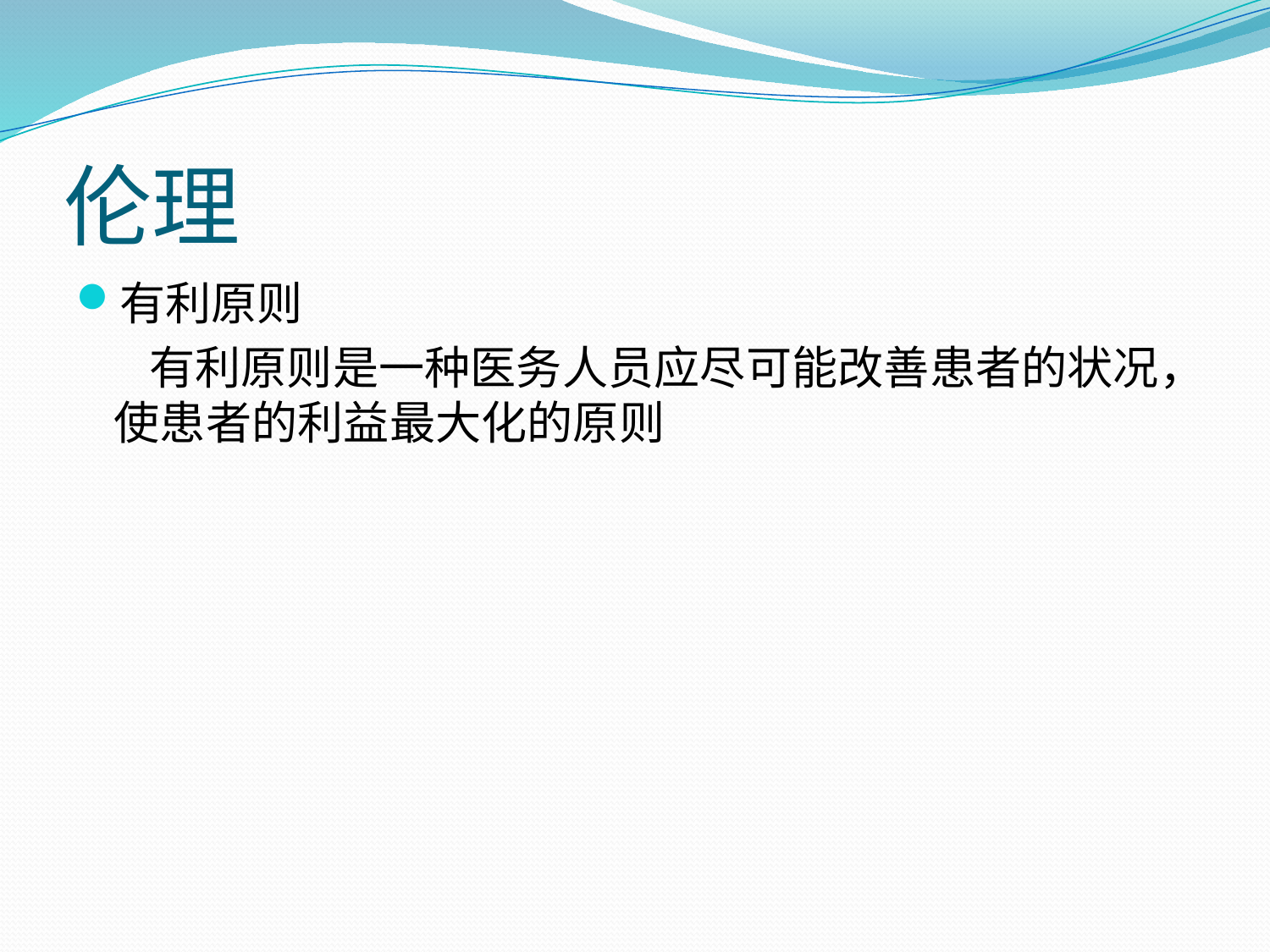

# 伦理
有利原则
      有利原则是一种医务人员应尽可能改善患者的状况，使患者的利益最大化的原则